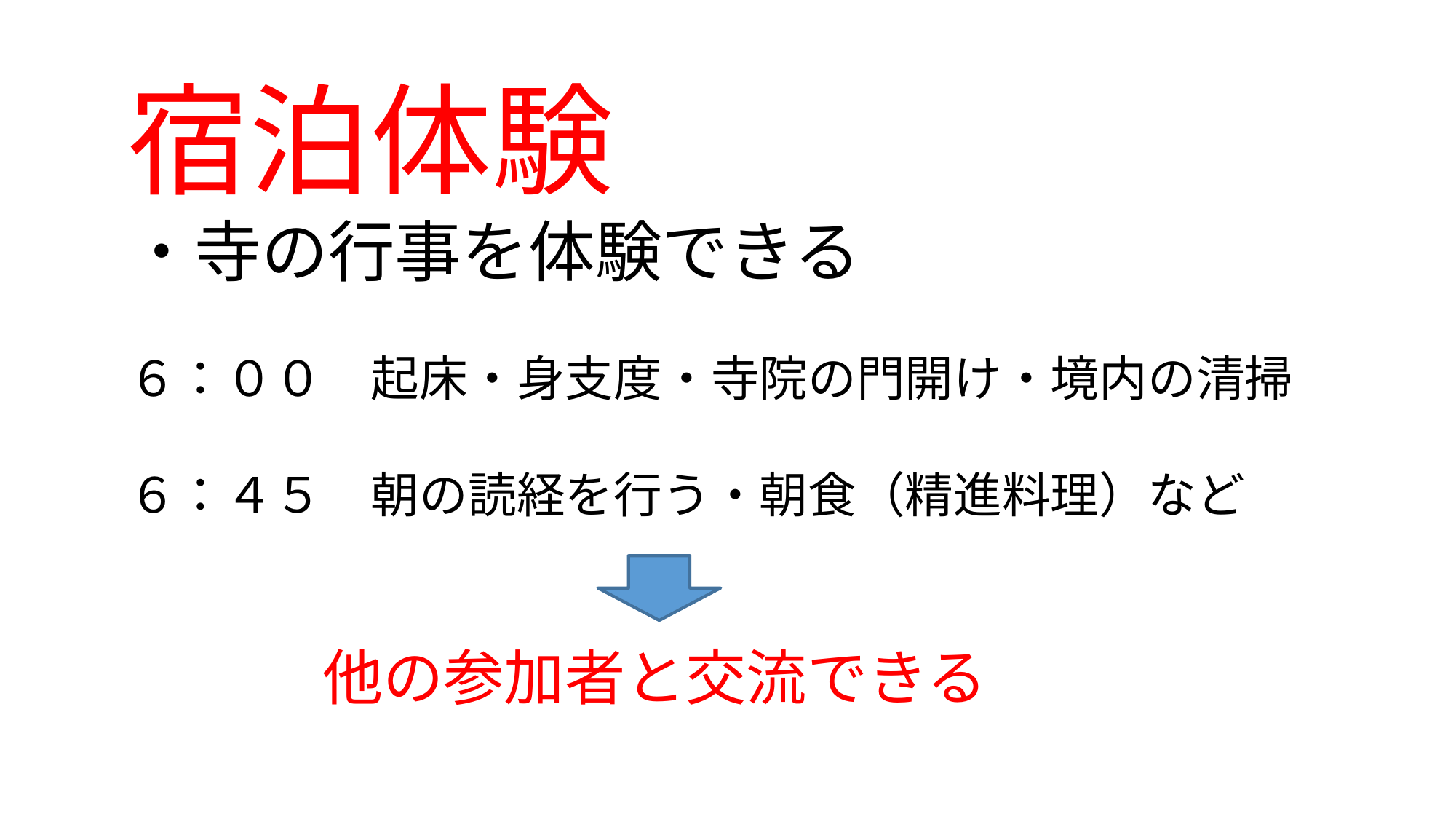

宿泊体験
・寺の行事を体験できる

６：００　起床・身支度・寺院の門開け・境内の清掃

６：４５　朝の読経を行う・朝食（精進料理）など

　　　　他の参加者と交流できる